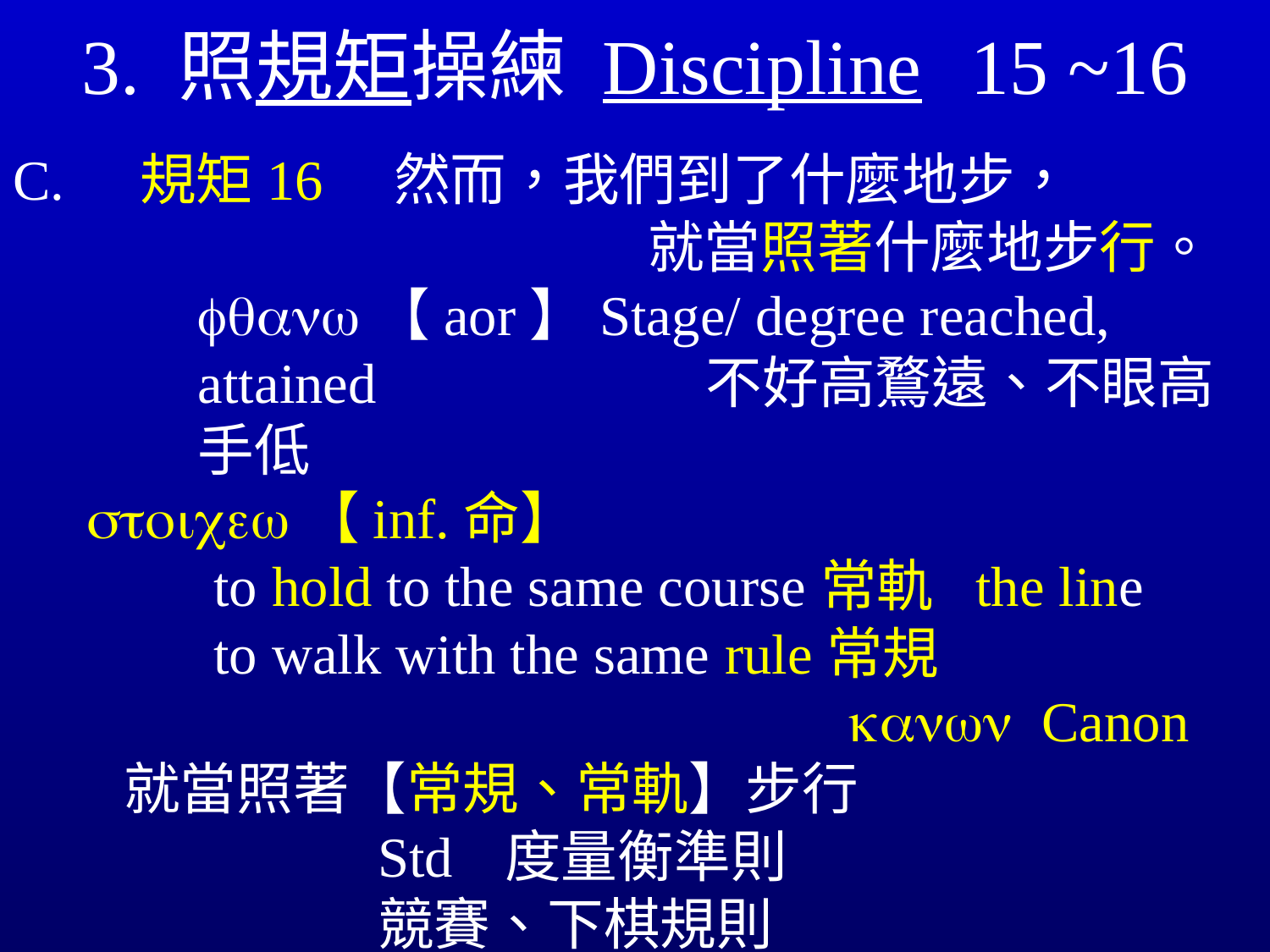

# 3. 照規矩操練 Discipline	15 ~16
C.	規矩	16	然而，我們到了什麼地步，						就當照著什麼地步行。
φθανω【aor】Stage/ degree reached, attained			不好高鶩遠、不眼高手低
στοιχεω【inf.命】							to hold to the same course常軌 	the line		to walk with the same rule常規									κανων Canon
就當照著【常規、常軌】步行
		Std	度量衡準則
		競賽、下棋規則

象棋賴皮：千里馬、小飛象特種兵、臥底仕？